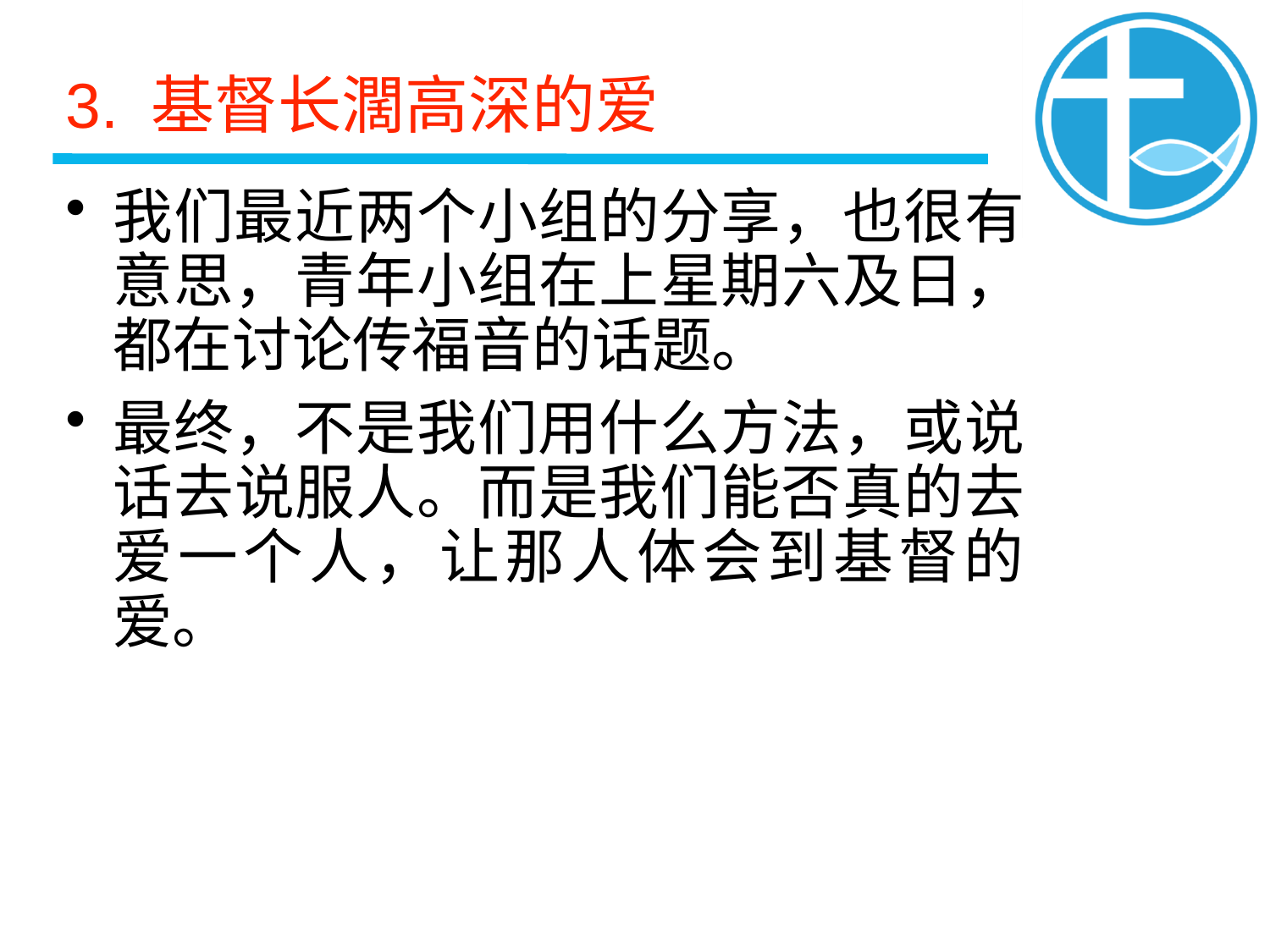

3. 基督长濶高深的爱
我们最近两个小组的分享，也很有意思，青年小组在上星期六及日，都在讨论传福音的话题。
最终，不是我们用什么方法，或说话去说服人。而是我们能否真的去爱一个人，让那人体会到基督的爱。